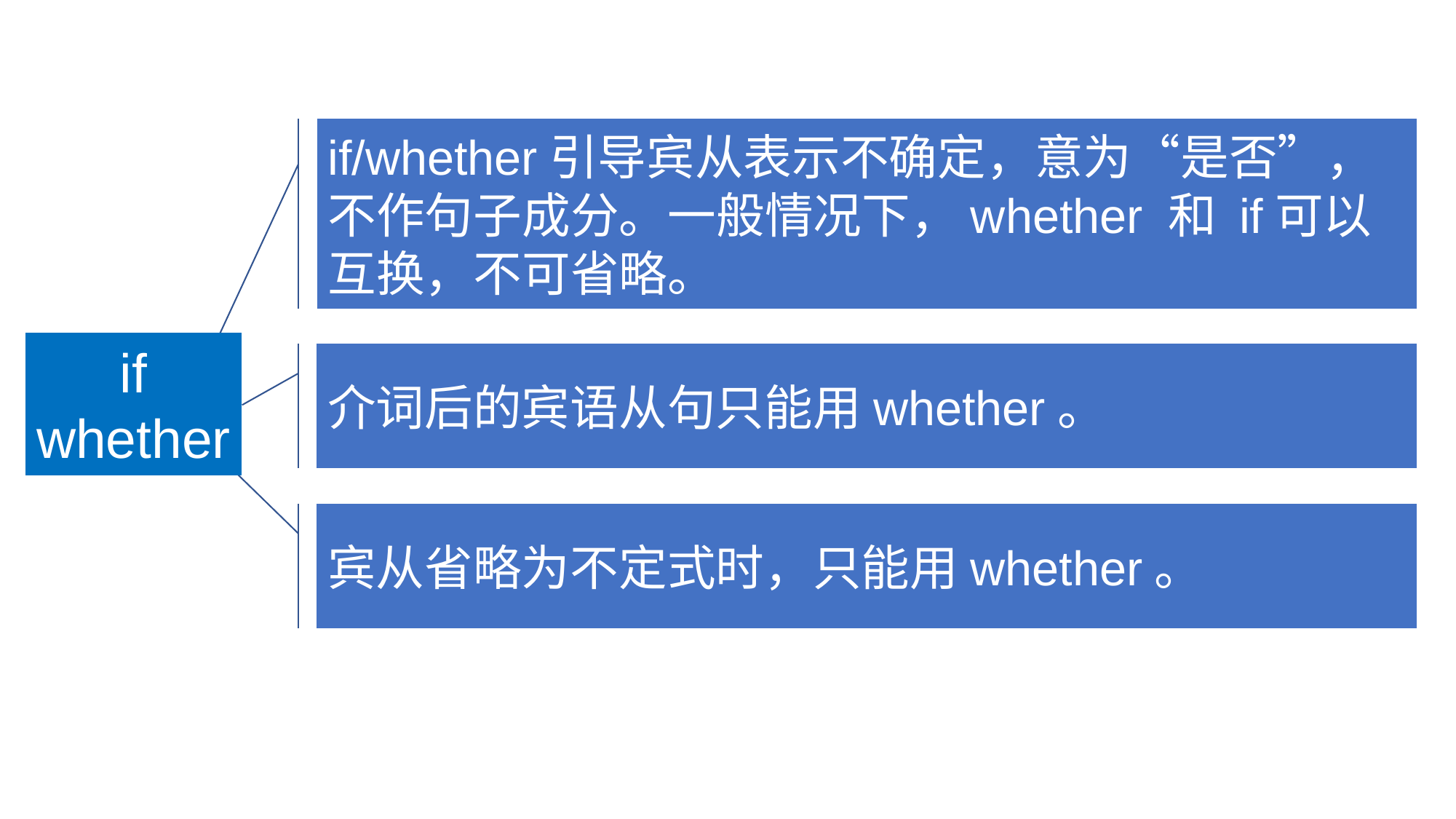

if/whether引导宾从表示不确定，意为“是否”，不作句子成分。一般情况下，whether 和 if可以互换，不可省略。
I wonder ________ I’ll recognize Philip after all these years.
if/whether
I’m interested in ________ the experiment will still be conducted.
if
whether
whether
介词后的宾语从句只能用whether。
宾从省略为不定式时，只能用whether。
I can’t decide ________ to accept the invitation.
whether